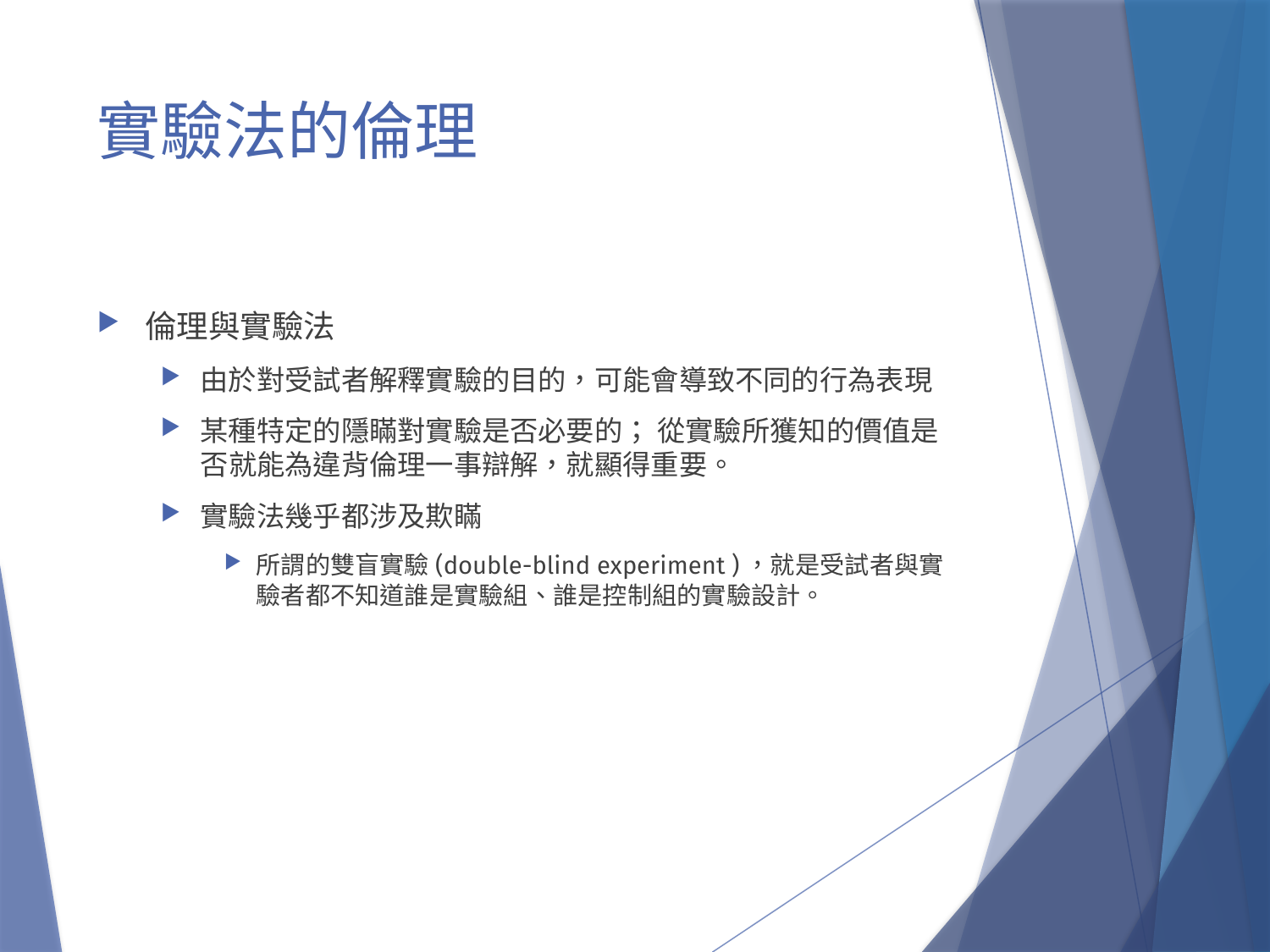

# 實驗法的倫理
倫理與實驗法
由於對受試者解釋實驗的目的，可能會導致不同的行為表現
某種特定的隱瞞對實驗是否必要的； 從實驗所獲知的價值是否就能為違背倫理一事辯解，就顯得重要。
實驗法幾乎都涉及欺瞞
所謂的雙盲實驗(double-blind experiment )，就是受試者與實驗者都不知道誰是實驗組、誰是控制組的實驗設計。